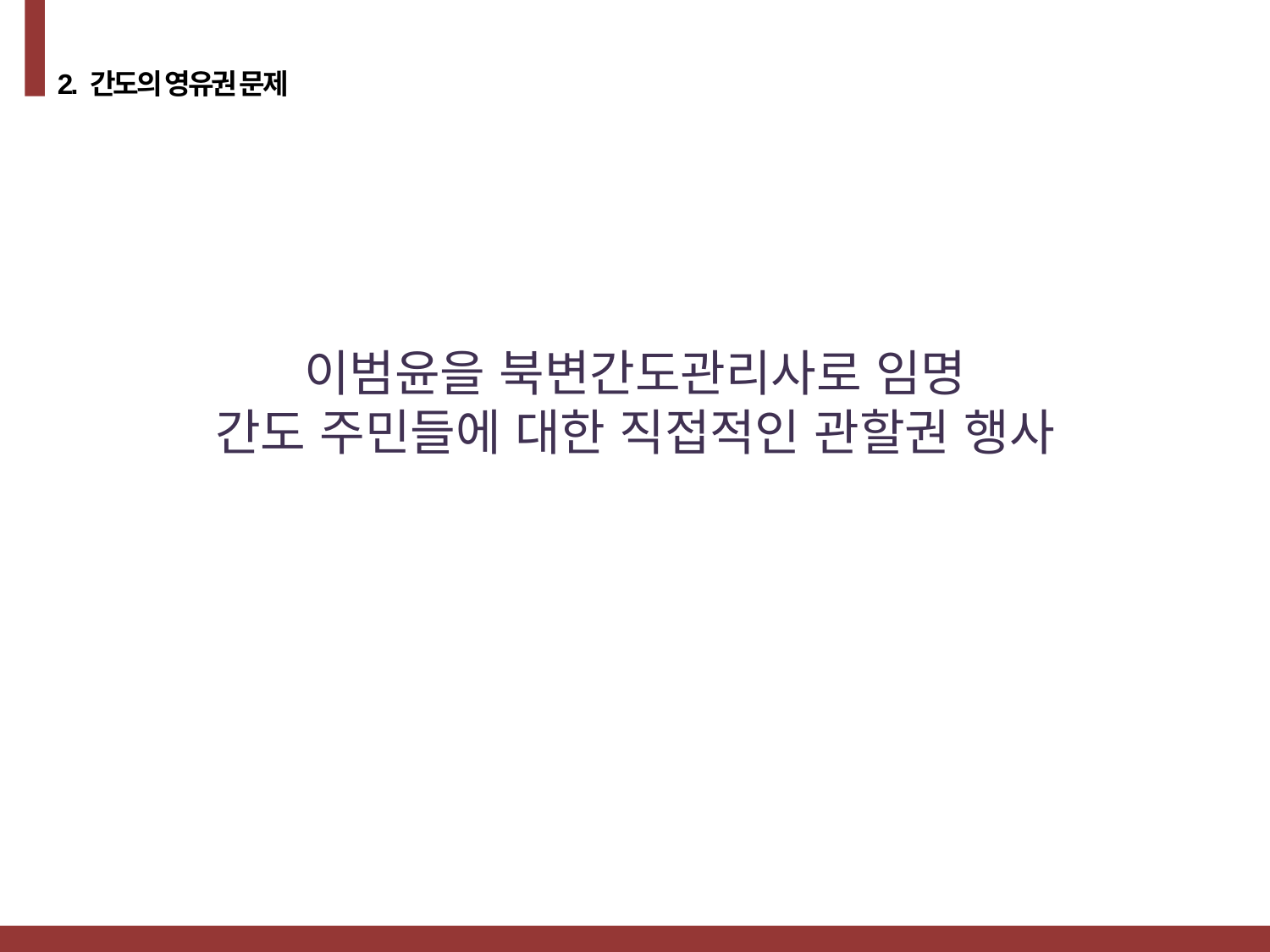

2. 간도의 영유권 문제
이범윤을 북변간도관리사로 임명
간도 주민들에 대한 직접적인 관할권 행사